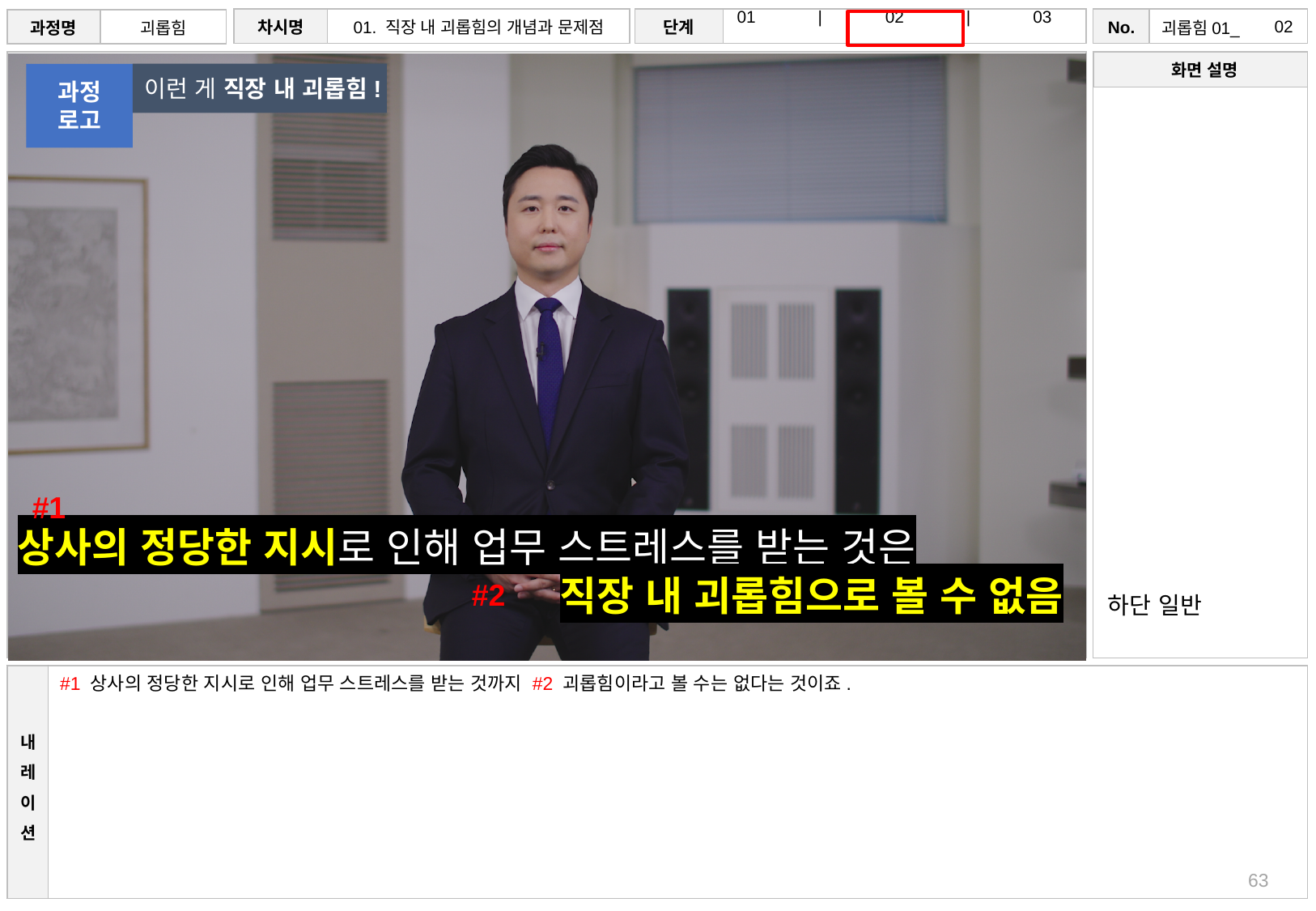

# 02
이런 게 직장 내 괴롭힘!
과정
로고

#1
상사의 정당한 지시로 인해 업무 스트레스를 받는 것은
                                               직장 내 괴롭힘으로 볼 수 없음
#2
하단 일반
#1 상사의 정당한 지시로 인해 업무 스트레스를 받는 것까지 #2 괴롭힘이라고 볼 수는 없다는 것이죠.
63